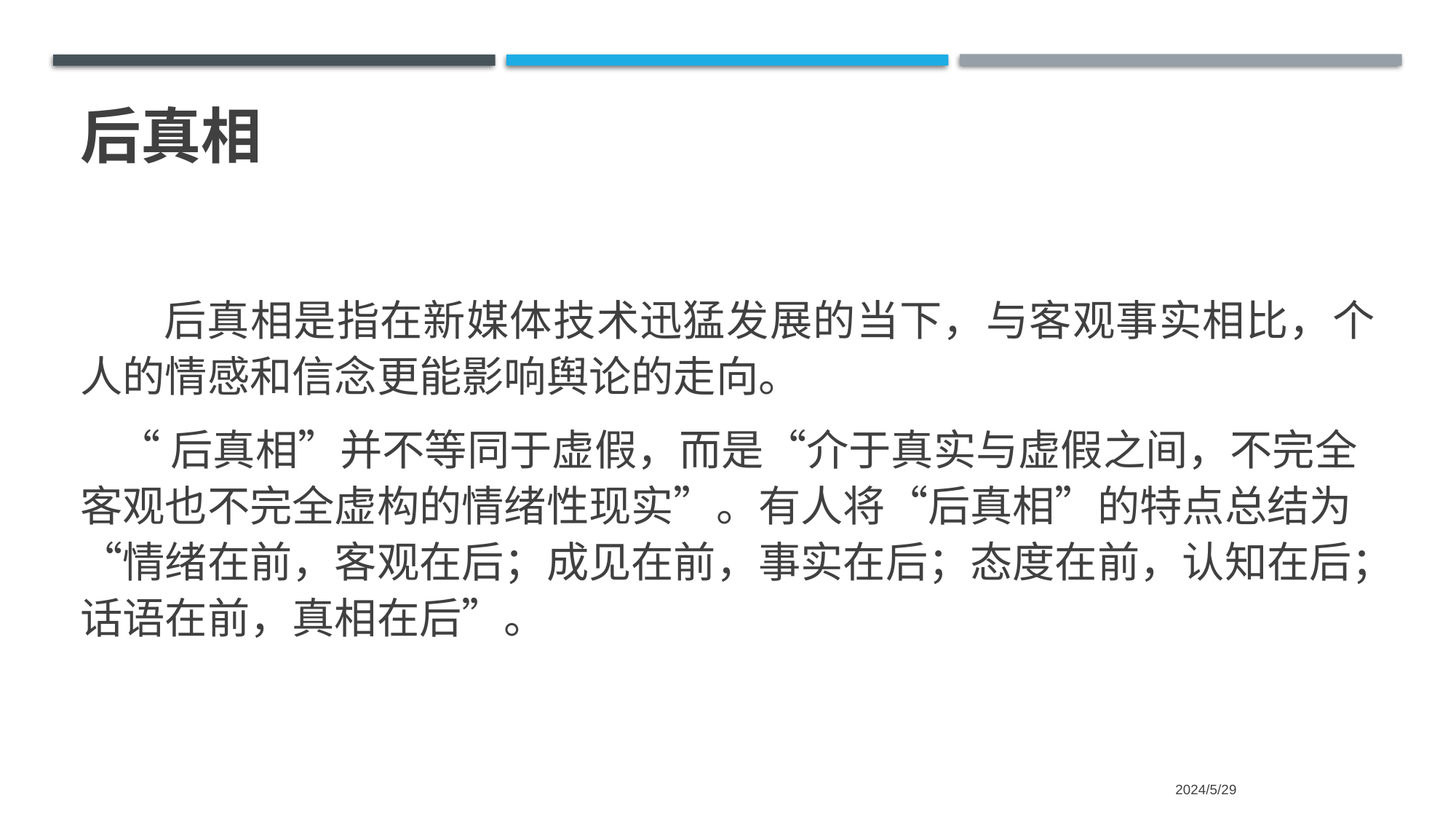

# 后真相
       后真相是指在新媒体技术迅猛发展的当下，与客观事实相比，个人的情感和信念更能影响舆论的走向。
    “后真相”并不等同于虚假，而是“介于真实与虚假之间，不完全客观也不完全虚构的情绪性现实”。有人将“后真相”的特点总结为“情绪在前，客观在后；成见在前，事实在后；态度在前，认知在后；话语在前，真相在后”。
2024/5/29